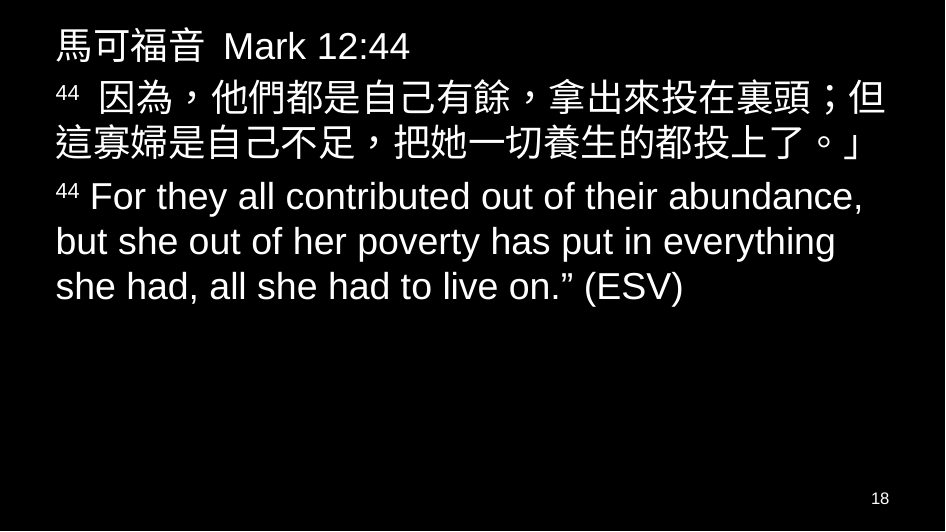

馬可福音 Mark 12:44
44 因為，他們都是自己有餘，拿出來投在裏頭；但這寡婦是自己不足，把她一切養生的都投上了。」
44 For they all contributed out of their abundance, but she out of her poverty has put in everything she had, all she had to live on.” (ESV)
18